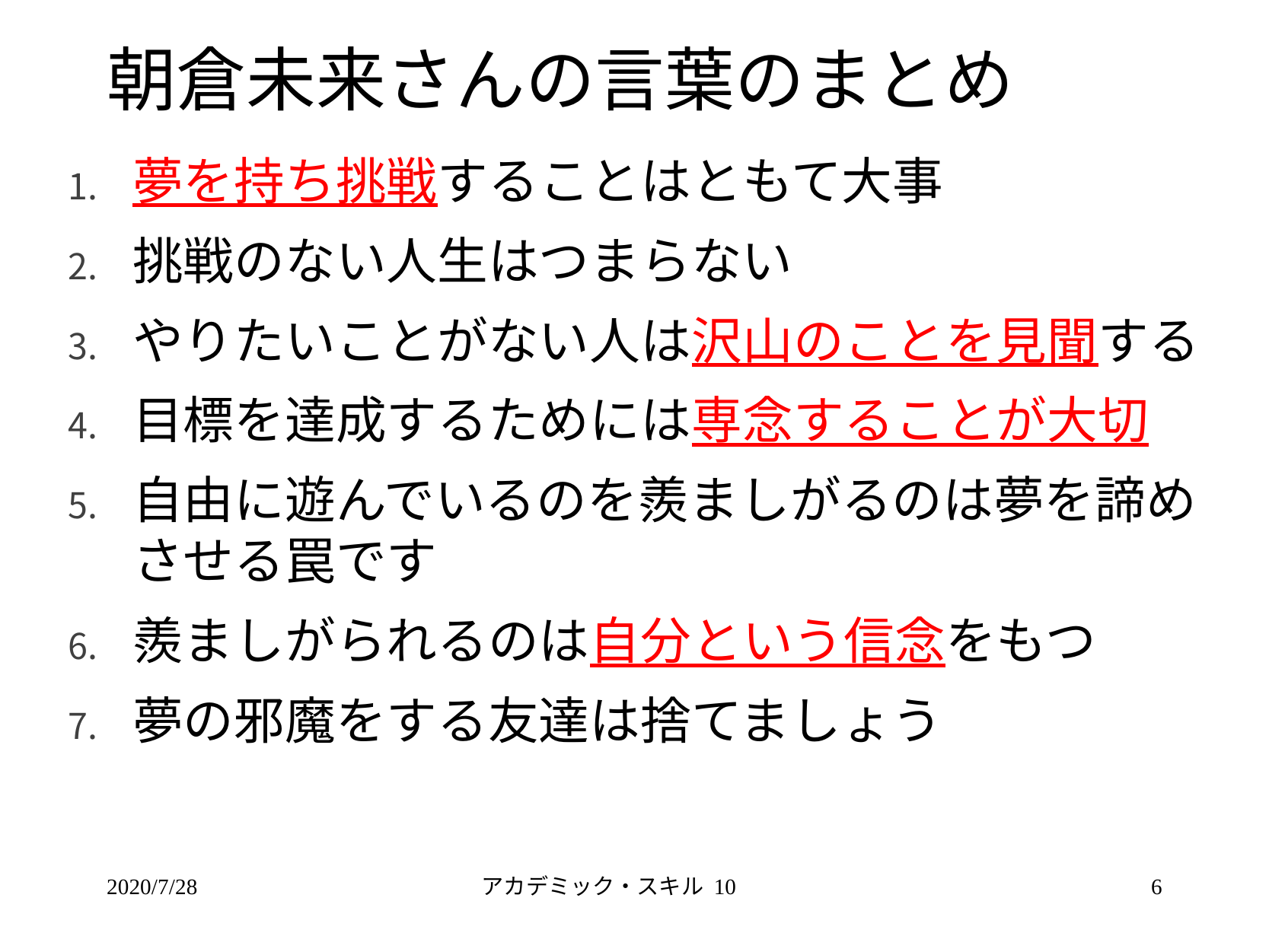

# 朝倉未来さんの言葉のまとめ
夢を持ち挑戦することはともて大事
挑戦のない人生はつまらない
やりたいことがない人は沢山のことを見聞する
目標を達成するためには専念することが大切
自由に遊んでいるのを羨ましがるのは夢を諦めさせる罠です
羨ましがられるのは自分という信念をもつ
夢の邪魔をする友達は捨てましょう
2020/7/28
アカデミック・スキル 10
6